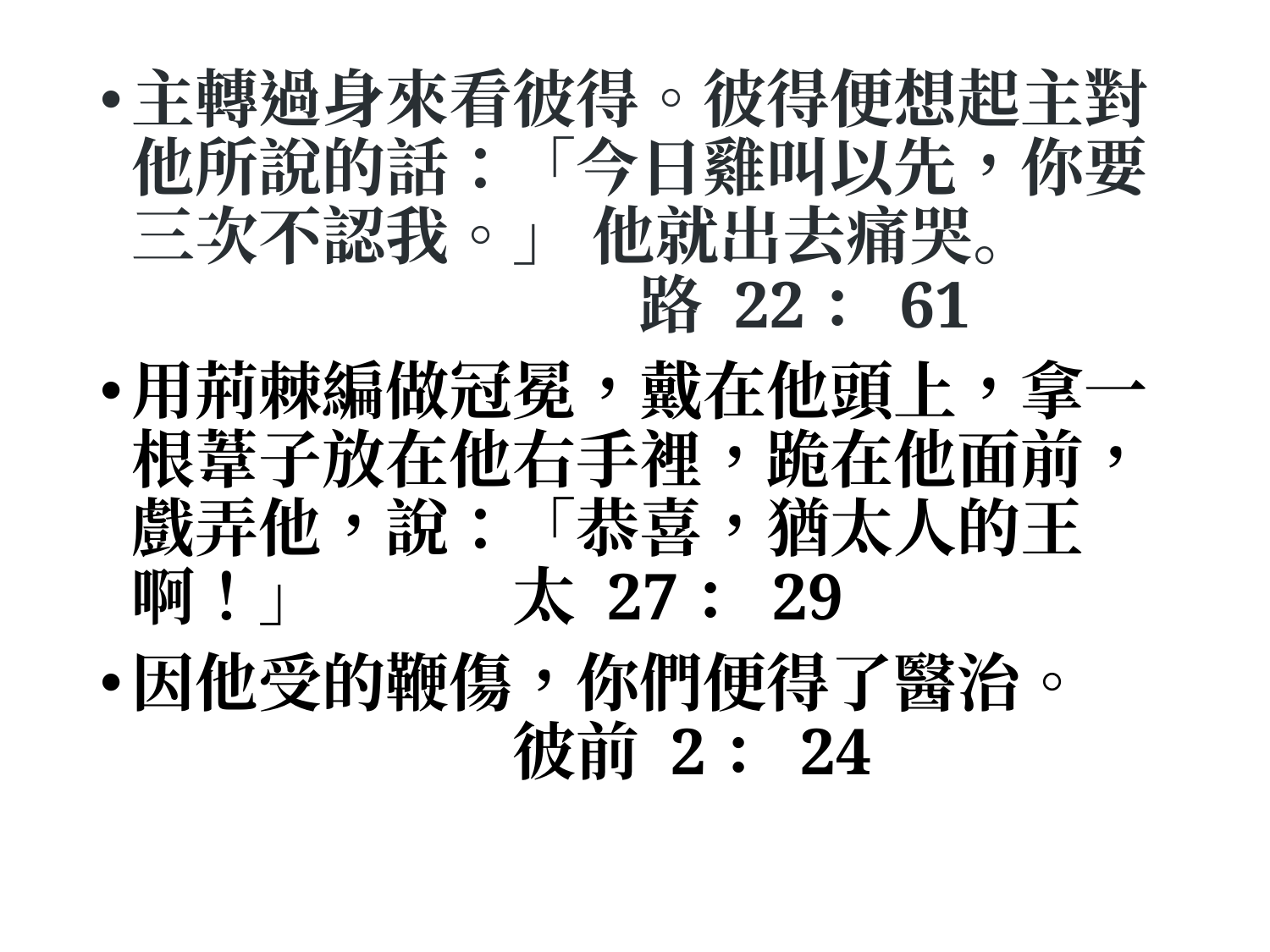

主轉過身來看彼得。彼得便想起主對他所說的話：「今日雞叫以先，你要三次不認我。」 他就出去痛哭。					路 22：61
用荊棘編做冠冕，戴在他頭上，拿一根葦子放在他右手裡，跪在他面前，戲弄他，說：「恭喜，猶太人的王啊！」 		太 27：29
因他受的鞭傷，你們便得了醫治。 				彼前 2：24